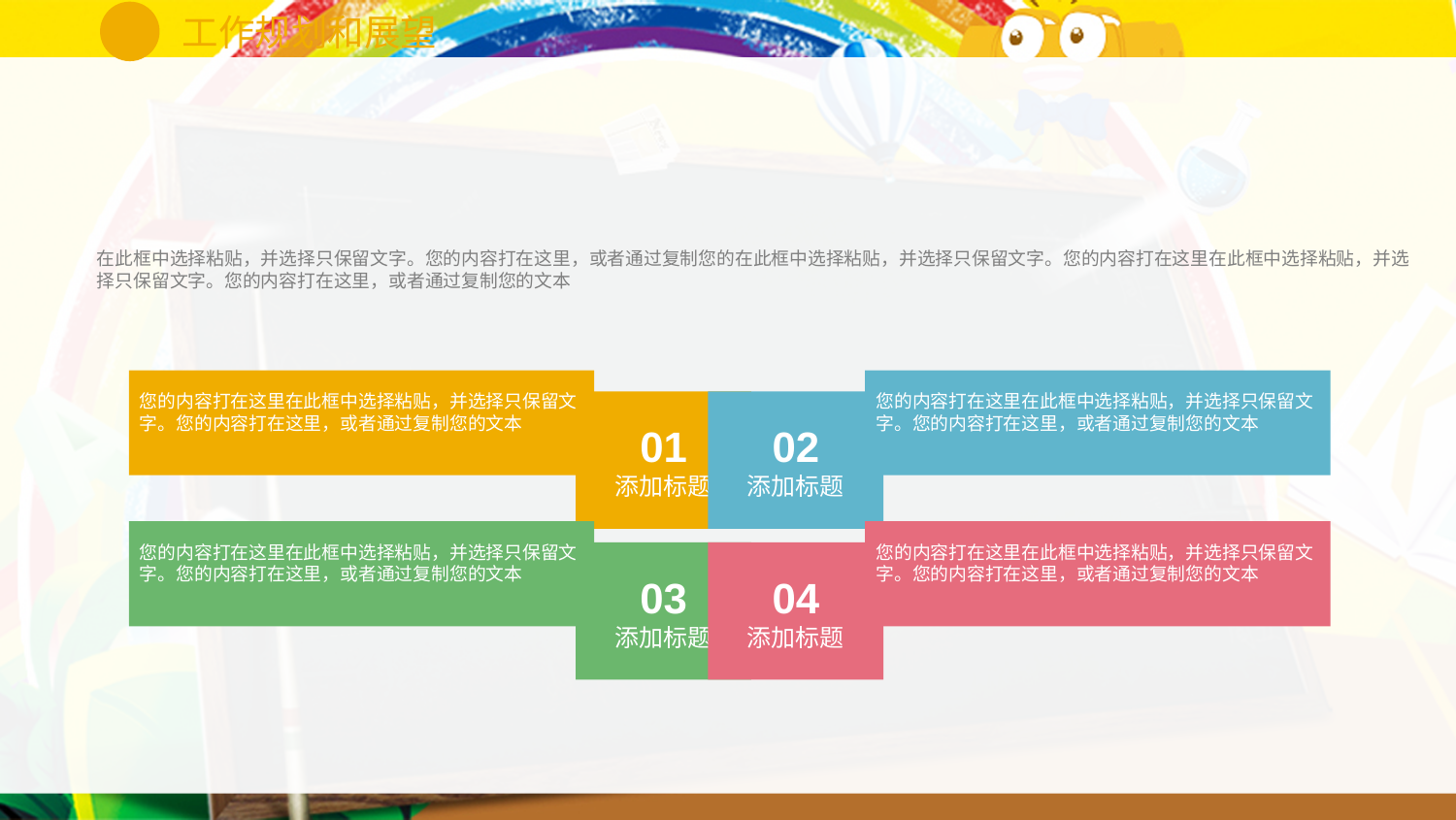

在此框中选择粘贴，并选择只保留文字。您的内容打在这里，或者通过复制您的在此框中选择粘贴，并选择只保留文字。您的内容打在这里在此框中选择粘贴，并选择只保留文字。您的内容打在这里，或者通过复制您的文本

您的内容打在这里在此框中选择粘贴，并选择只保留文字。您的内容打在这里，或者通过复制您的文本

您的内容打在这里在此框中选择粘贴，并选择只保留文字。您的内容打在这里，或者通过复制您的文本

01
添加标题
02
添加标题
您的内容打在这里在此框中选择粘贴，并选择只保留文字。您的内容打在这里，或者通过复制您的文本

您的内容打在这里在此框中选择粘贴，并选择只保留文字。您的内容打在这里，或者通过复制您的文本

03
添加标题
04
添加标题